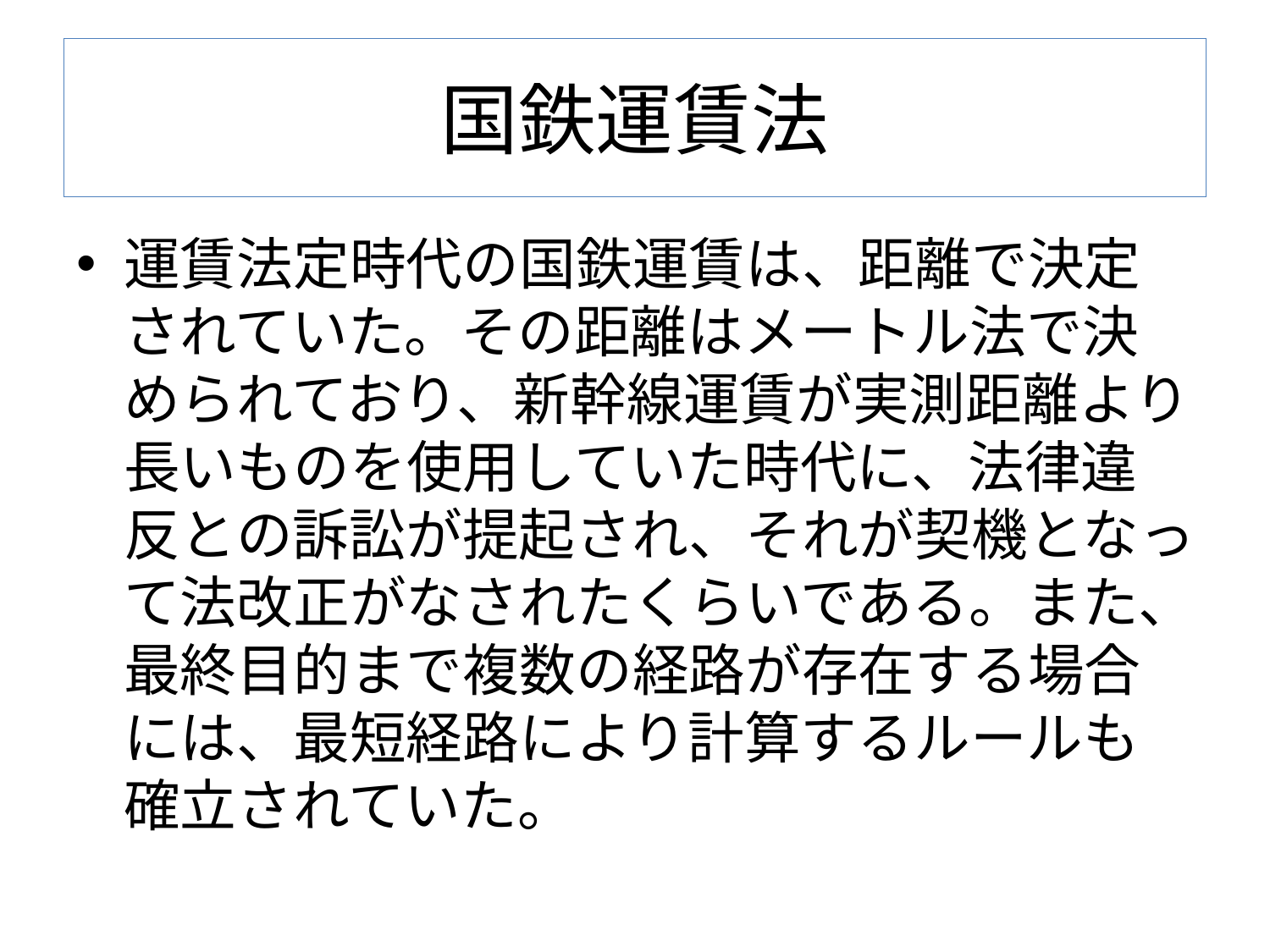

# 国鉄運賃法
運賃法定時代の国鉄運賃は、距離で決定されていた。その距離はメートル法で決められており、新幹線運賃が実測距離より長いものを使用していた時代に、法律違反との訴訟が提起され、それが契機となって法改正がなされたくらいである。また、最終目的まで複数の経路が存在する場合には、最短経路により計算するルールも確立されていた。